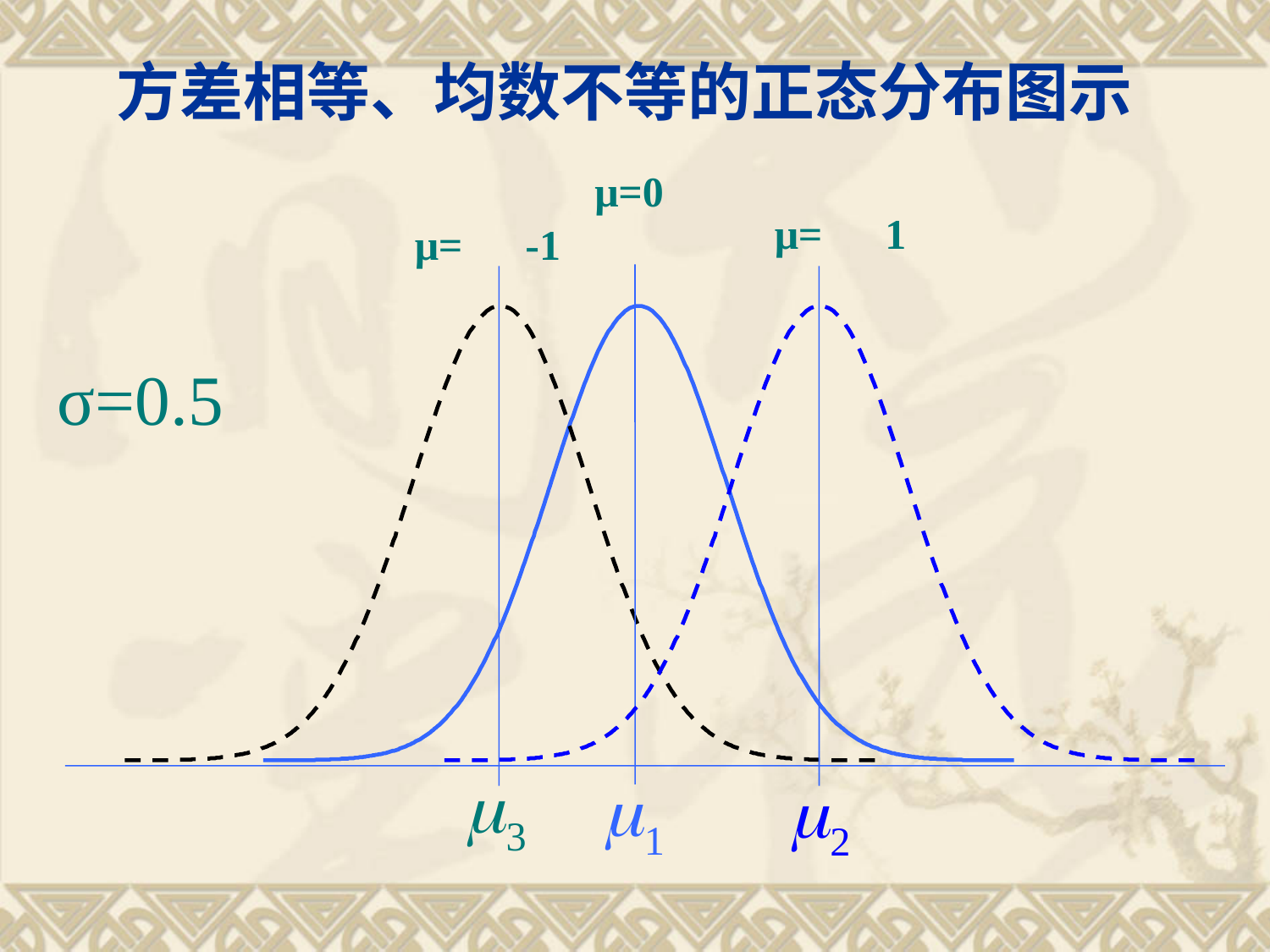

方差相等、均数不等的正态分布图示
μ=0
μ=　1
μ=　-1

μ1

μ3

μ2

σ=0.5